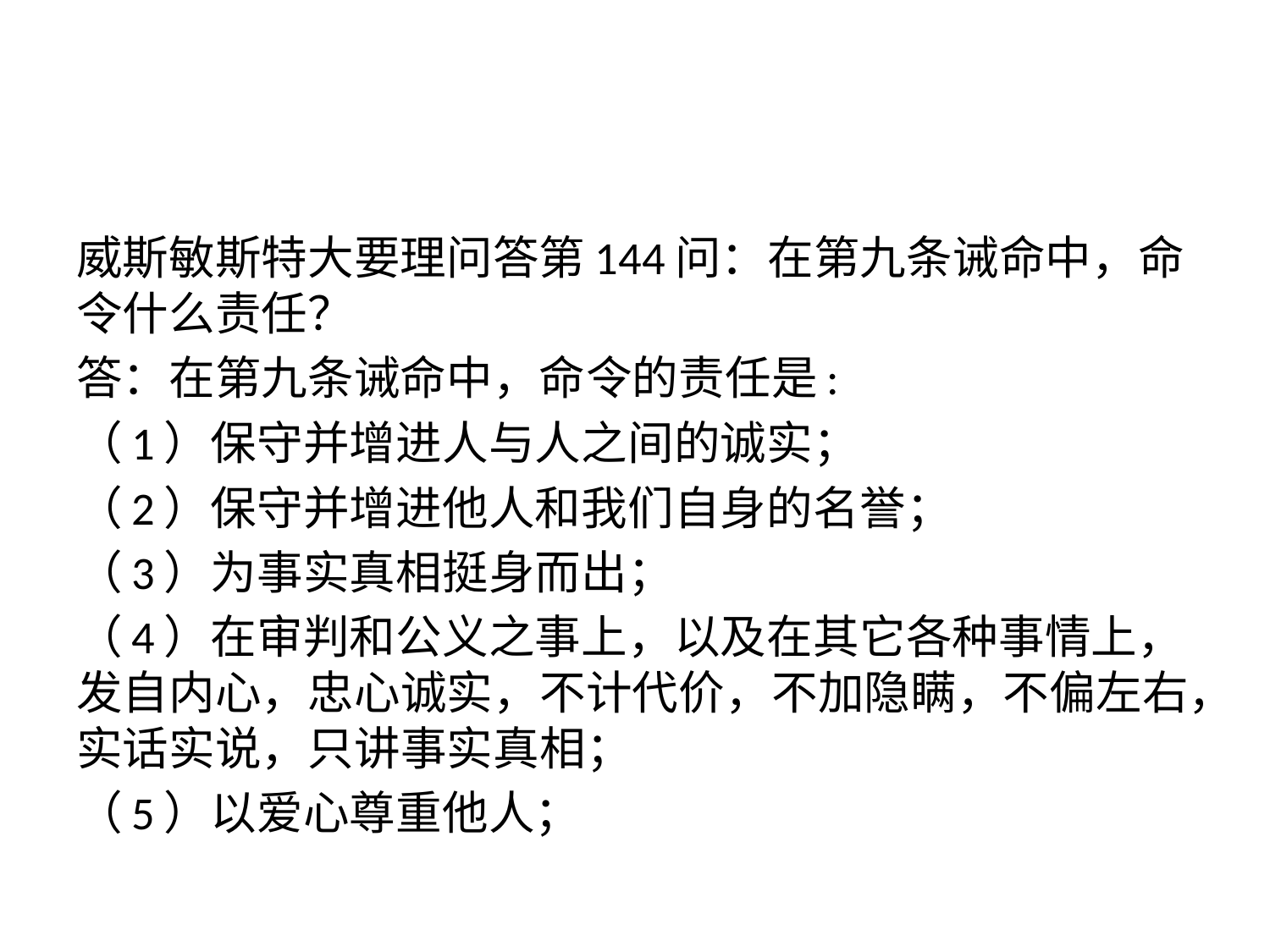

#
威斯敏斯特大要理问答第144问：在第九条诫命中，命令什么责任？
答：在第九条诫命中，命令的责任是:
（1）保守并增进人与人之间的诚实；
（2）保守并增进他人和我们自身的名誉；
（3）为事实真相挺身而出；
（4）在审判和公义之事上，以及在其它各种事情上，发自内心，忠心诚实，不计代价，不加隐瞒，不偏左右，实话实说，只讲事实真相；
（5）以爱心尊重他人；